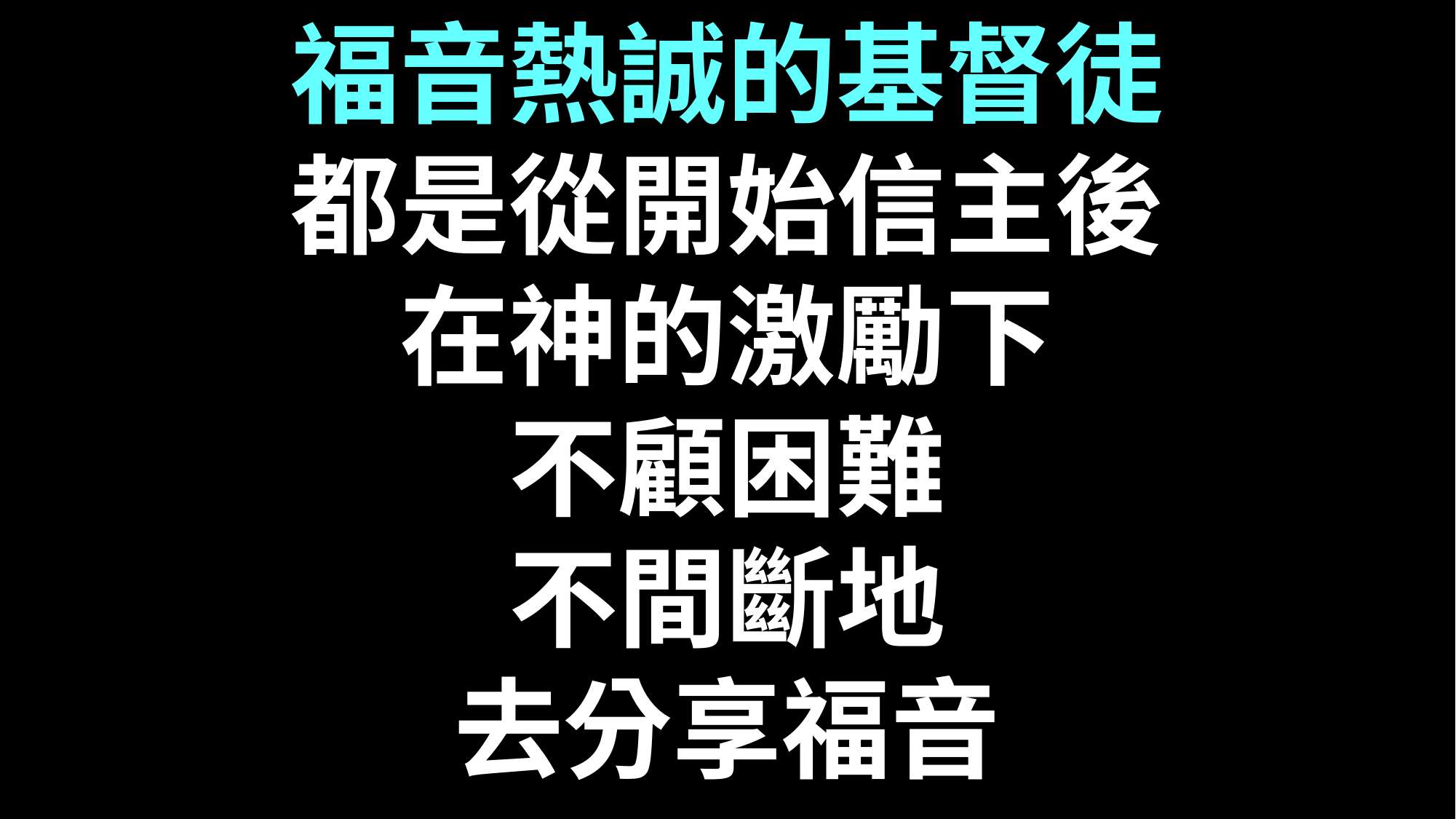

福音熱誠的基督徒
都是從開始信主後
在神的激勵下
不顧困難
不間斷地
去分享福音